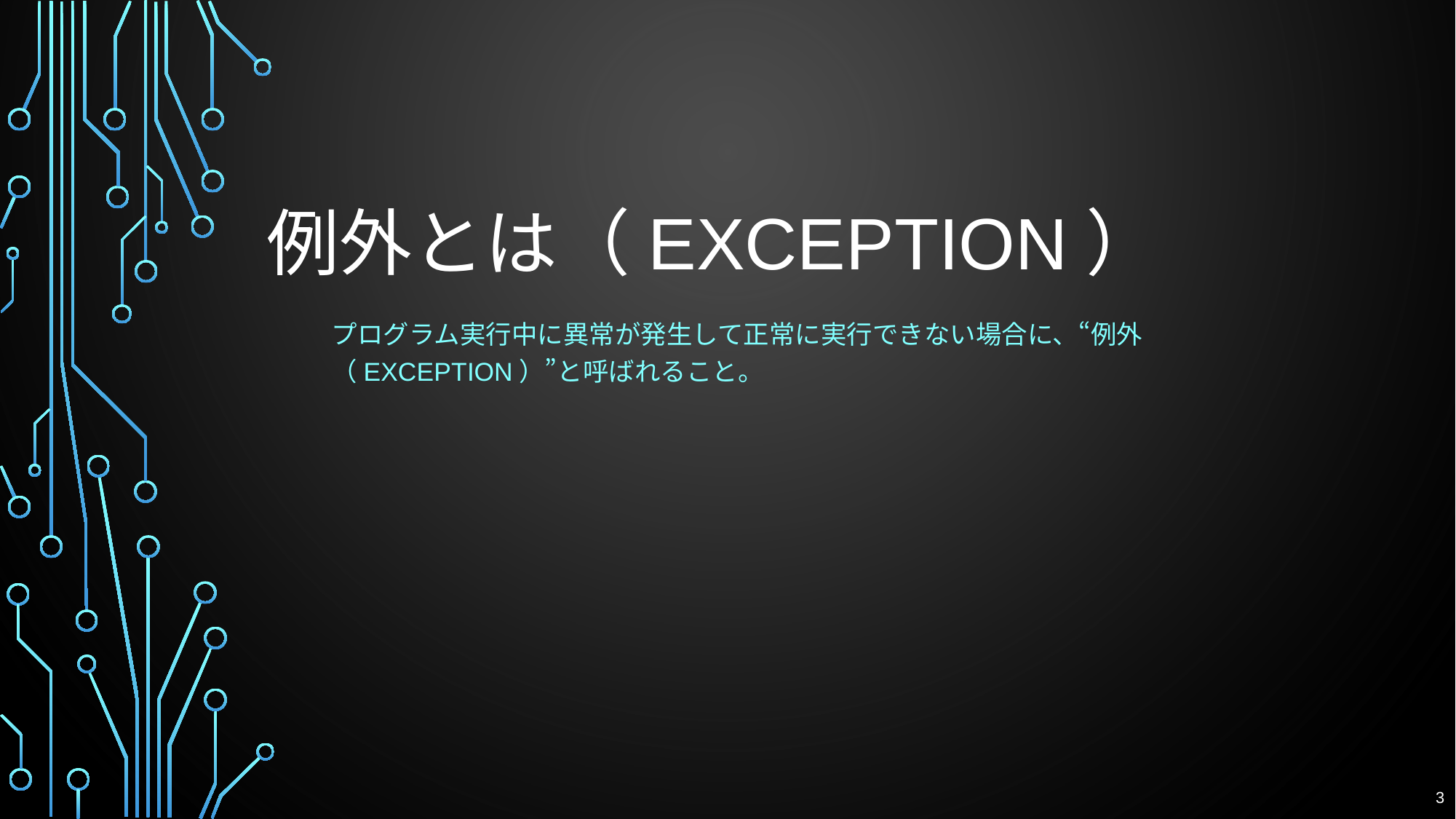

# 例外とは（Exception）

プログラム実行中に異常が発生して正常に実行できない場合に、“例外（Exception）”と呼ばれること。
3